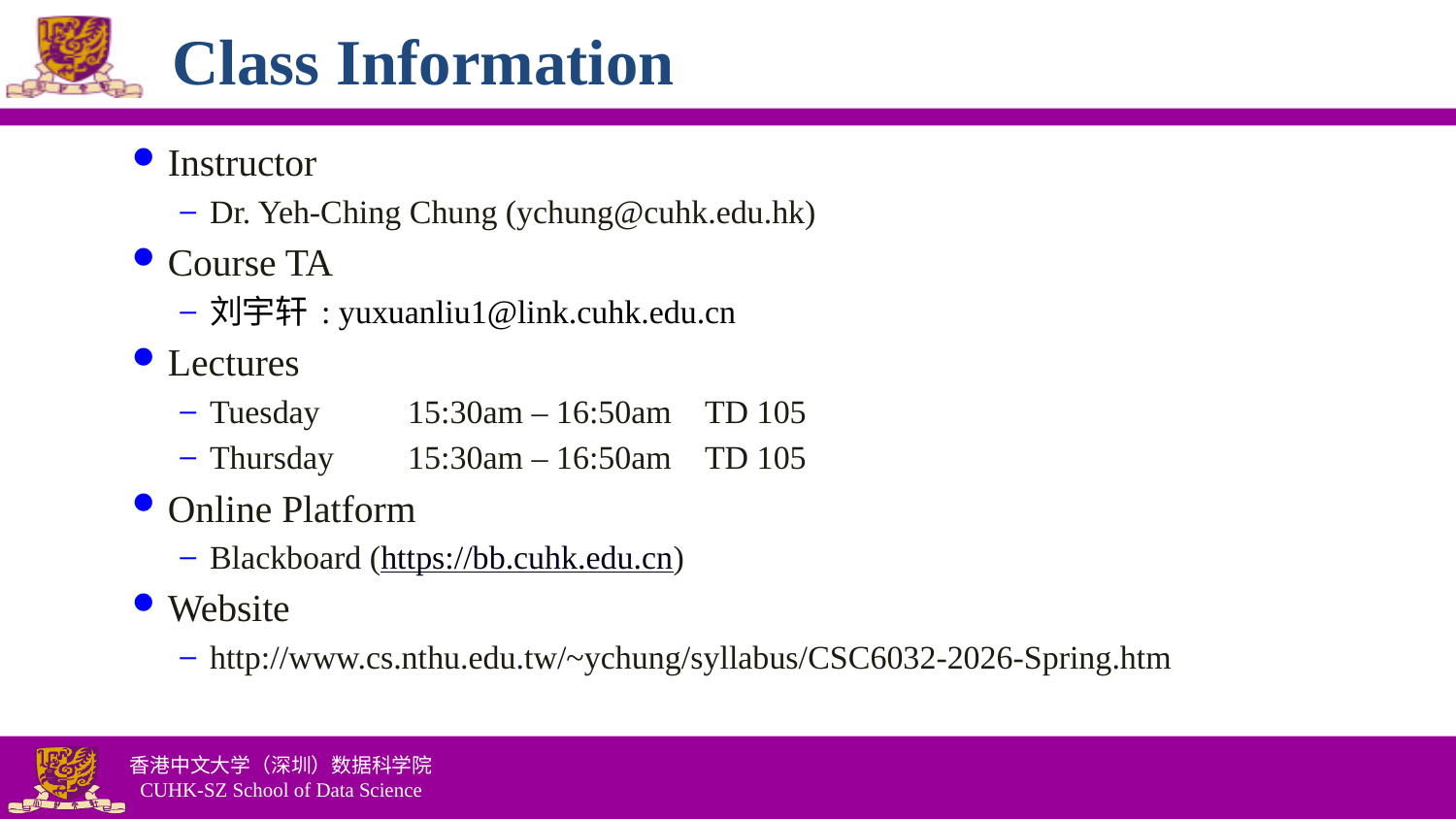

Class Information
Instructor
Dr. Yeh-Ching Chung (ychung@cuhk.edu.hk)
Course TA
刘宇轩 : yuxuanliu1@link.cuhk.edu.cn
Lectures
Tuesday	15:30am – 16:50am	TD 105
Thursday	15:30am – 16:50am	TD 105
Online Platform
Blackboard (https://bb.cuhk.edu.cn)
Website
http://www.cs.nthu.edu.tw/~ychung/syllabus/CSC6032-2026-Spring.htm